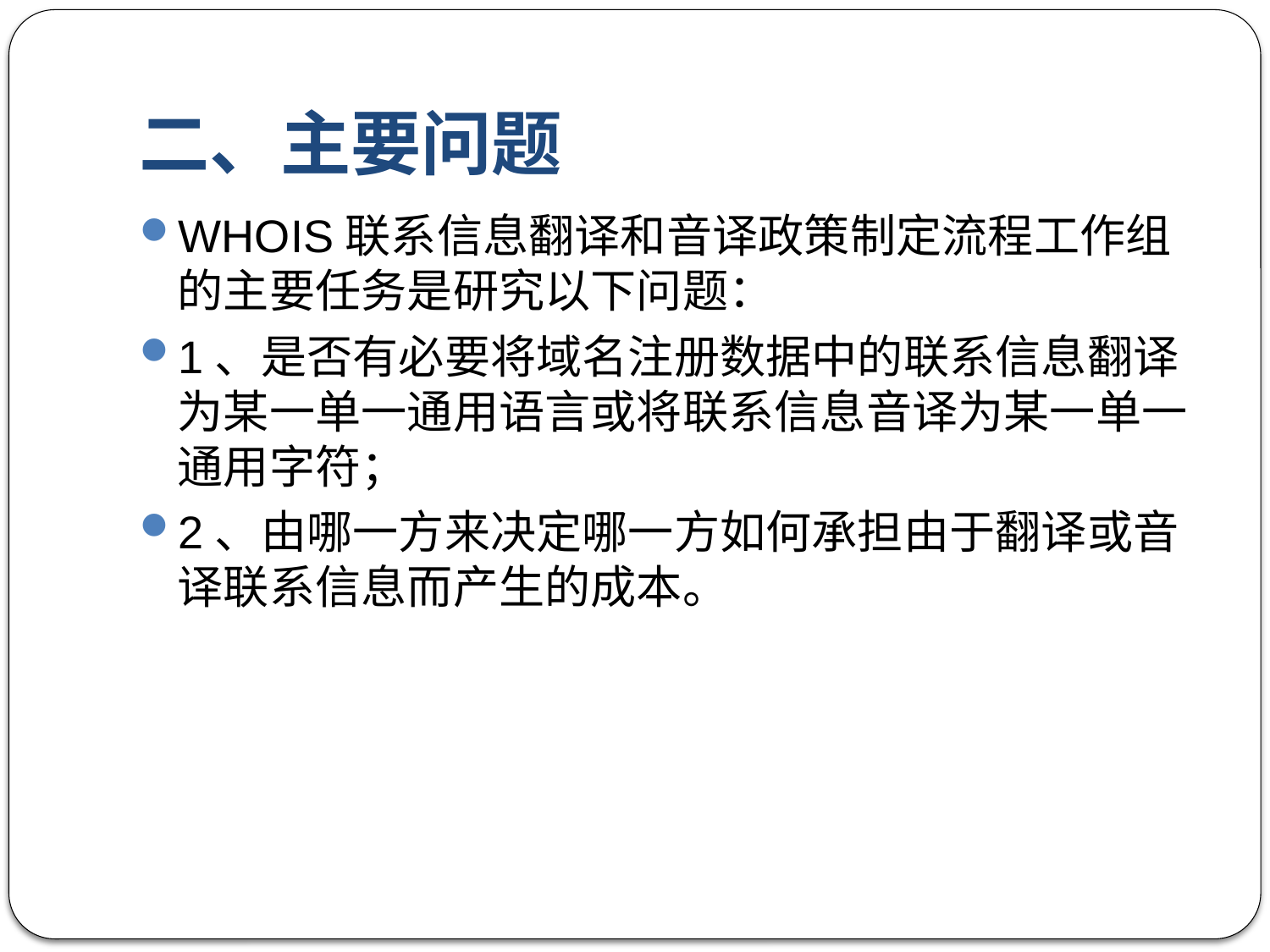

# 二、主要问题
WHOIS联系信息翻译和音译政策制定流程工作组的主要任务是研究以下问题：
1、是否有必要将域名注册数据中的联系信息翻译为某一单一通用语言或将联系信息音译为某一单一通用字符；
2、由哪一方来决定哪一方如何承担由于翻译或音译联系信息而产生的成本。